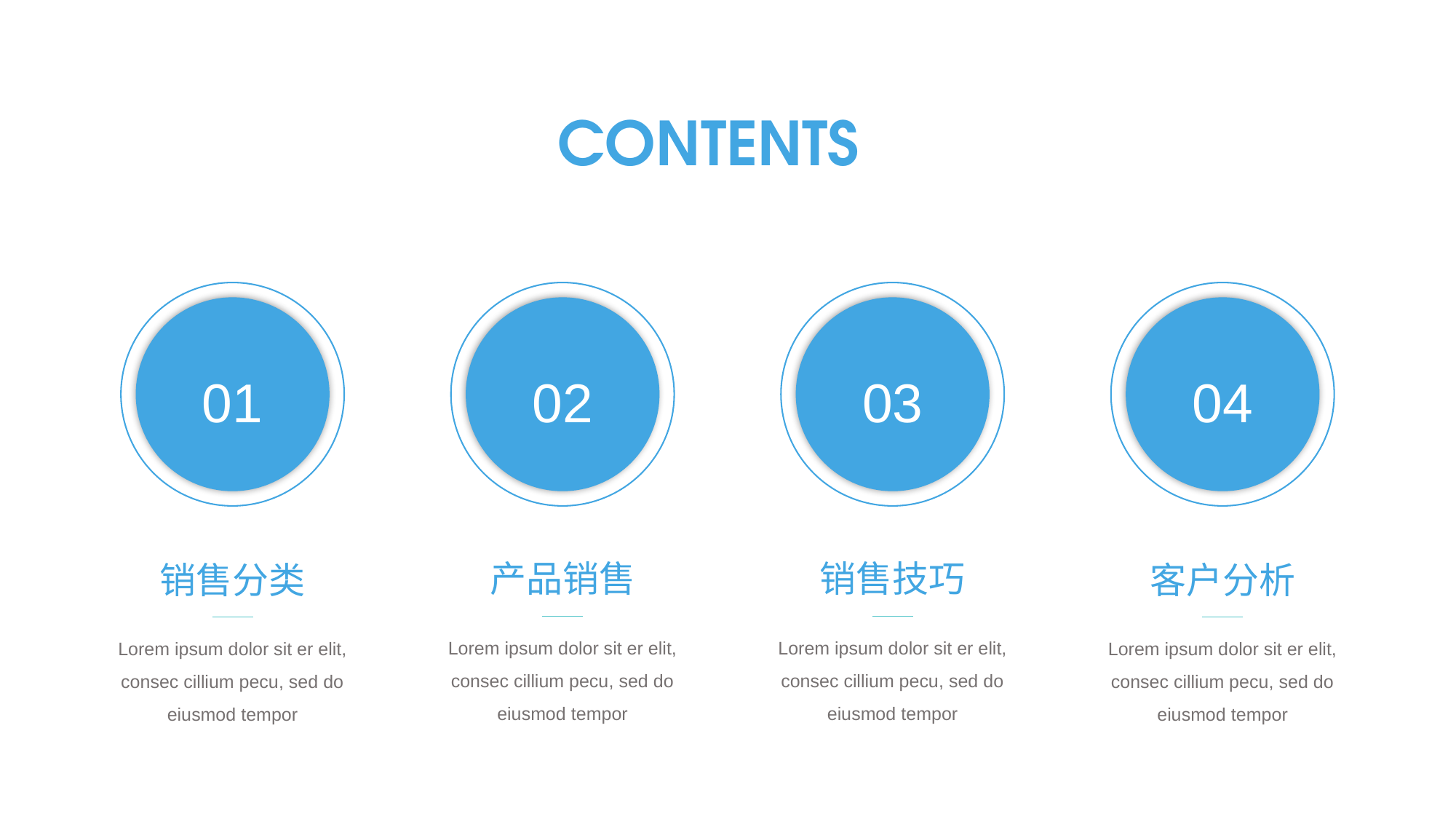

CONTENTS

01

02

03

04
产品销售
Lorem ipsum dolor sit er elit, consec cillium pecu, sed do eiusmod tempor
销售技巧
Lorem ipsum dolor sit er elit, consec cillium pecu, sed do eiusmod tempor
销售分类
Lorem ipsum dolor sit er elit, consec cillium pecu, sed do eiusmod tempor
客户分析
Lorem ipsum dolor sit er elit, consec cillium pecu, sed do eiusmod tempor